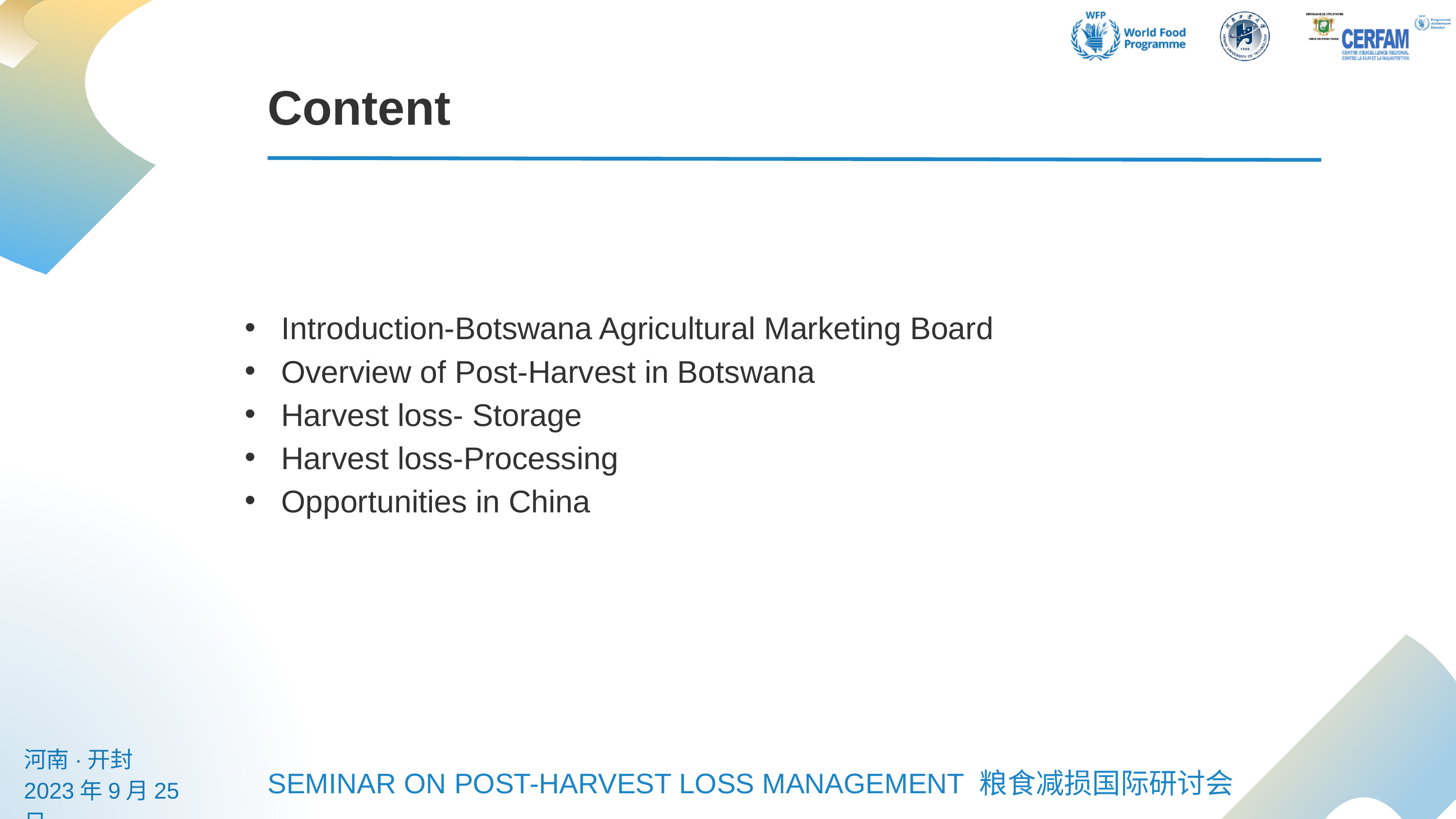

Content

Introduction-Botswana Agricultural Marketing Board
Overview of Post-Harvest in Botswana
Harvest loss- Storage
Harvest loss-Processing
Opportunities in China

河南·开封
2023年9月25日
SEMINAR ON POST-HARVEST LOSS MANAGEMENT 粮食减损国际研讨会